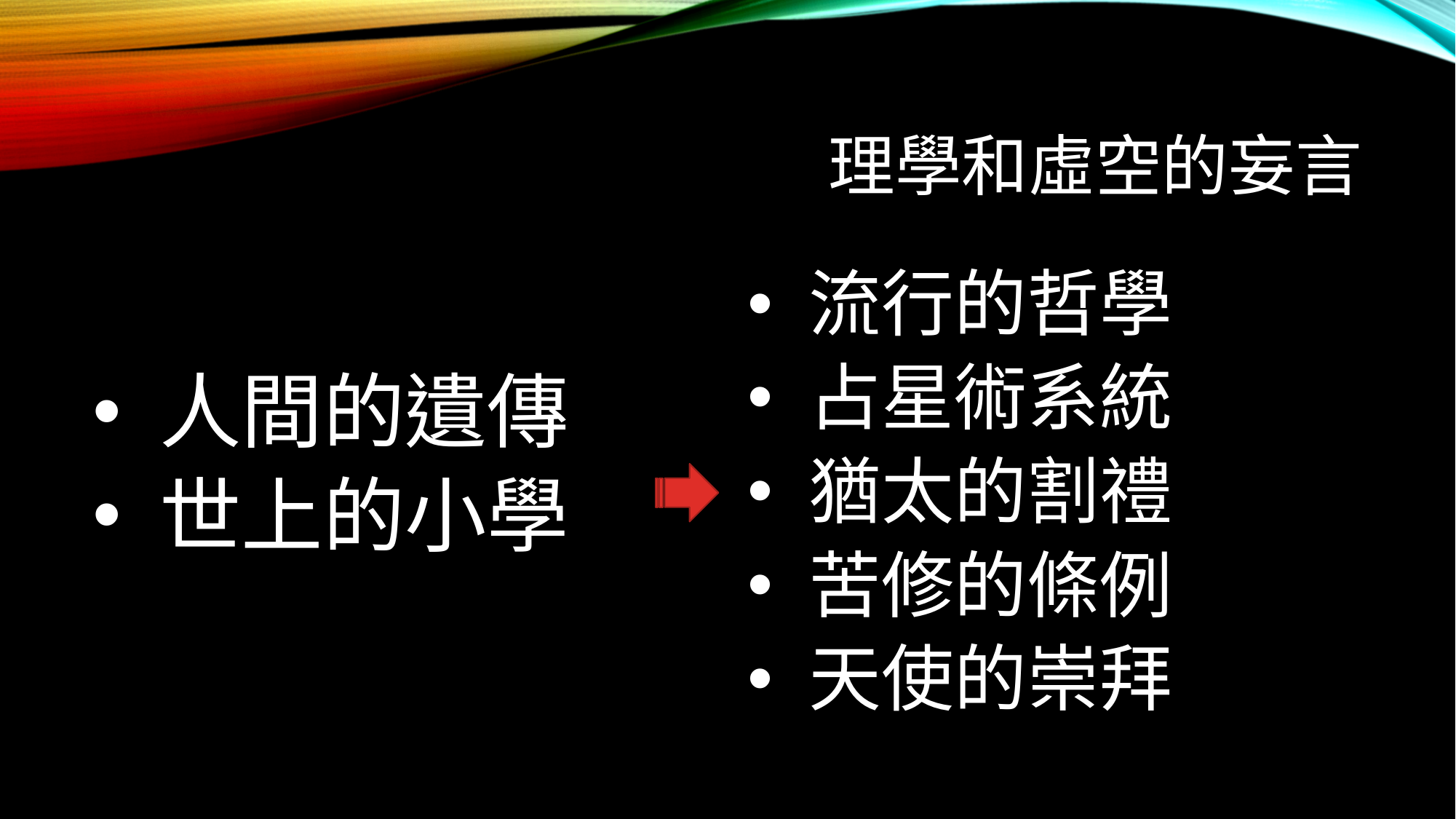

# 理學和虛空的妄言

 人間的遺傳
 世上的小學

 流行的哲學
 占星術系統
 猶太的割禮
 苦修的條例
 天使的崇拜